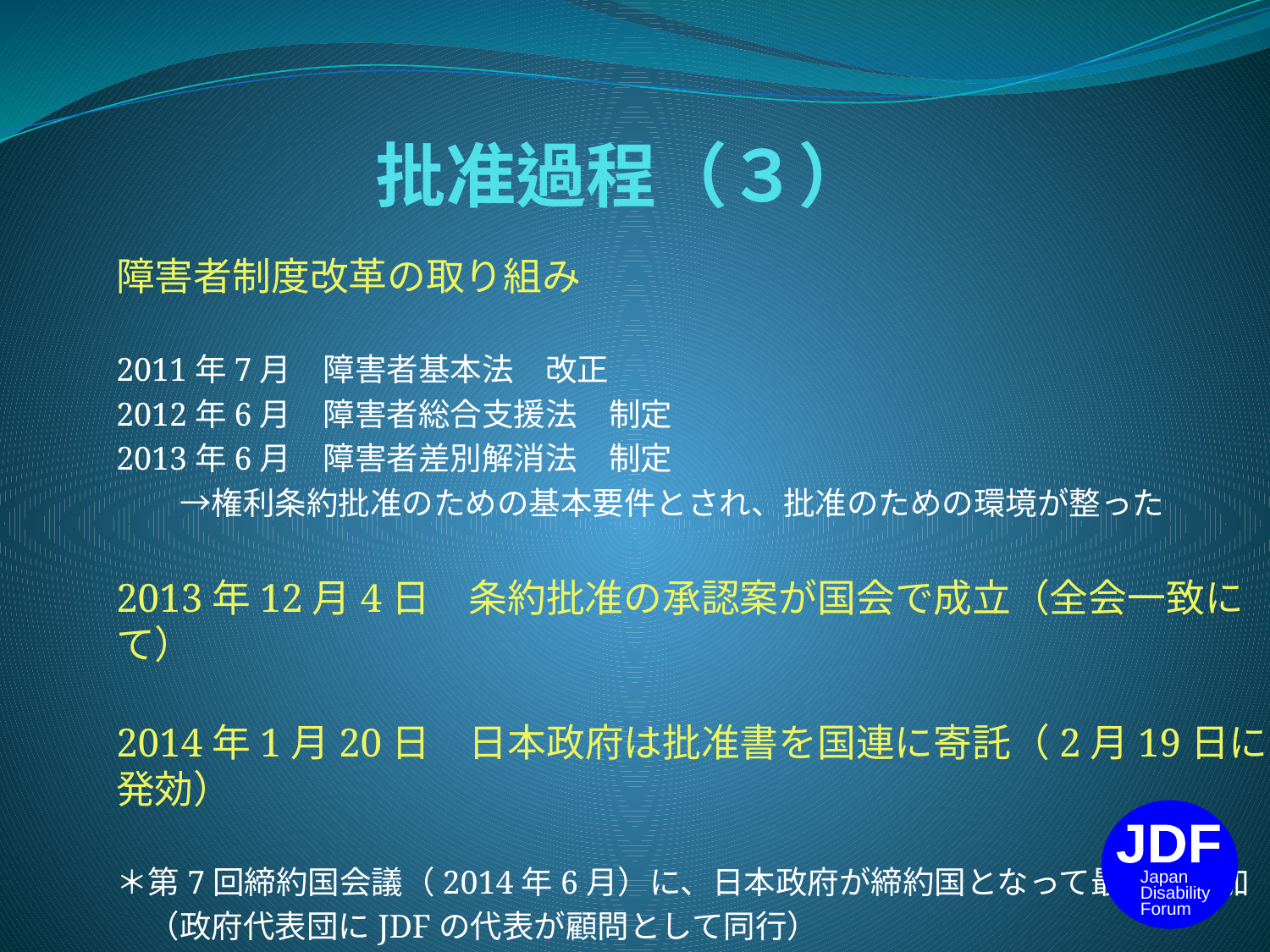

# 批准過程（３）
障害者制度改革の取り組み

2011年7月　障害者基本法　改正
2012年6月　障害者総合支援法　制定
2013年6月　障害者差別解消法　制定
　　→権利条約批准のための基本要件とされ、批准のための環境が整った

2013年12月4日　条約批准の承認案が国会で成立（全会一致にて）

2014年1月20日　日本政府は批准書を国連に寄託（2月19日に発効）

＊第7回締約国会議（2014年6月）に、日本政府が締約国となって最初に参加
　（政府代表団にJDFの代表が顧問として同行）

JDF
Japan Disability
Forum